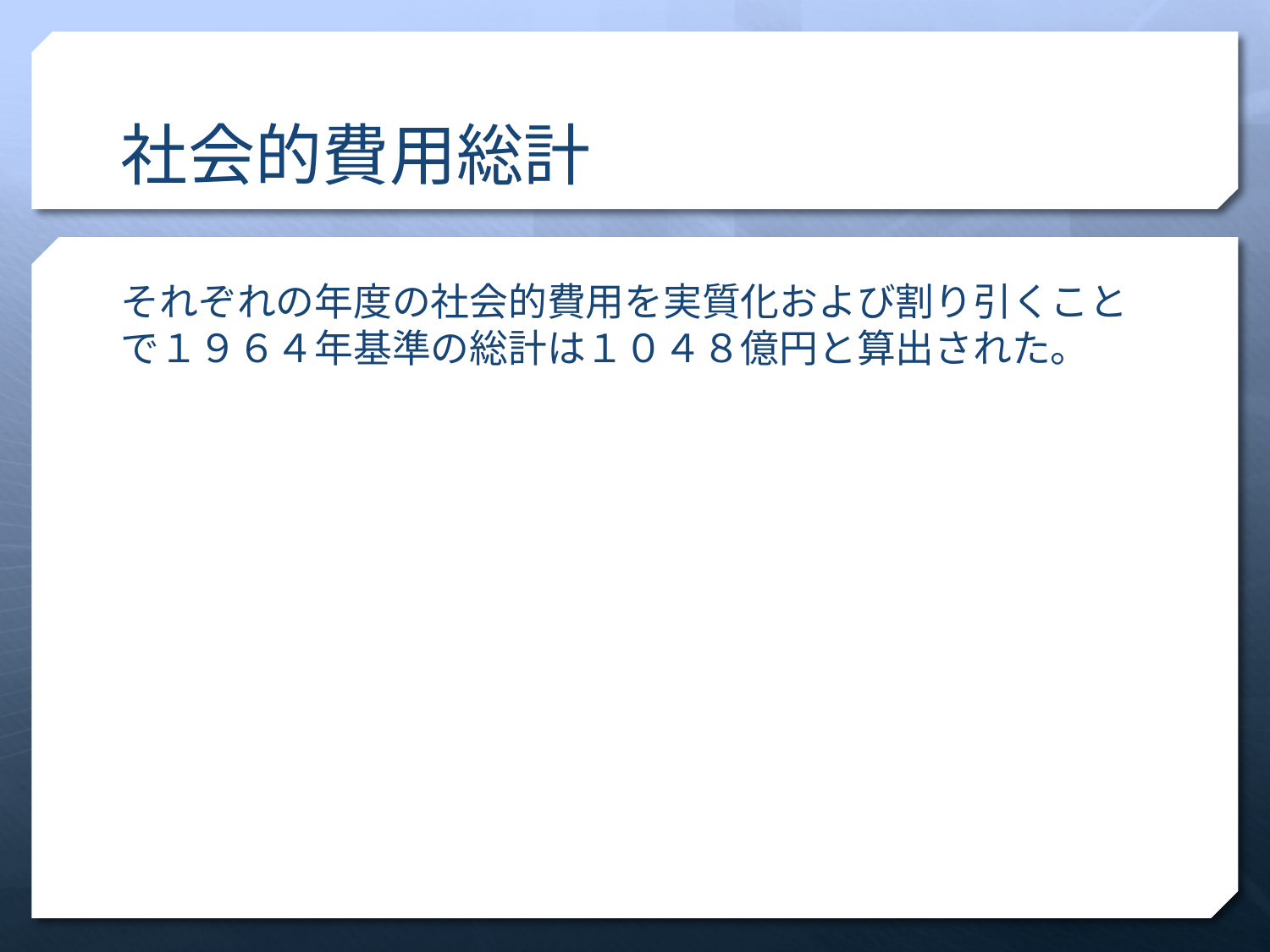

# 社会的費用総計
それぞれの年度の社会的費用を実質化および割り引くことで１９６４年基準の総計は１０４８億円と算出された。